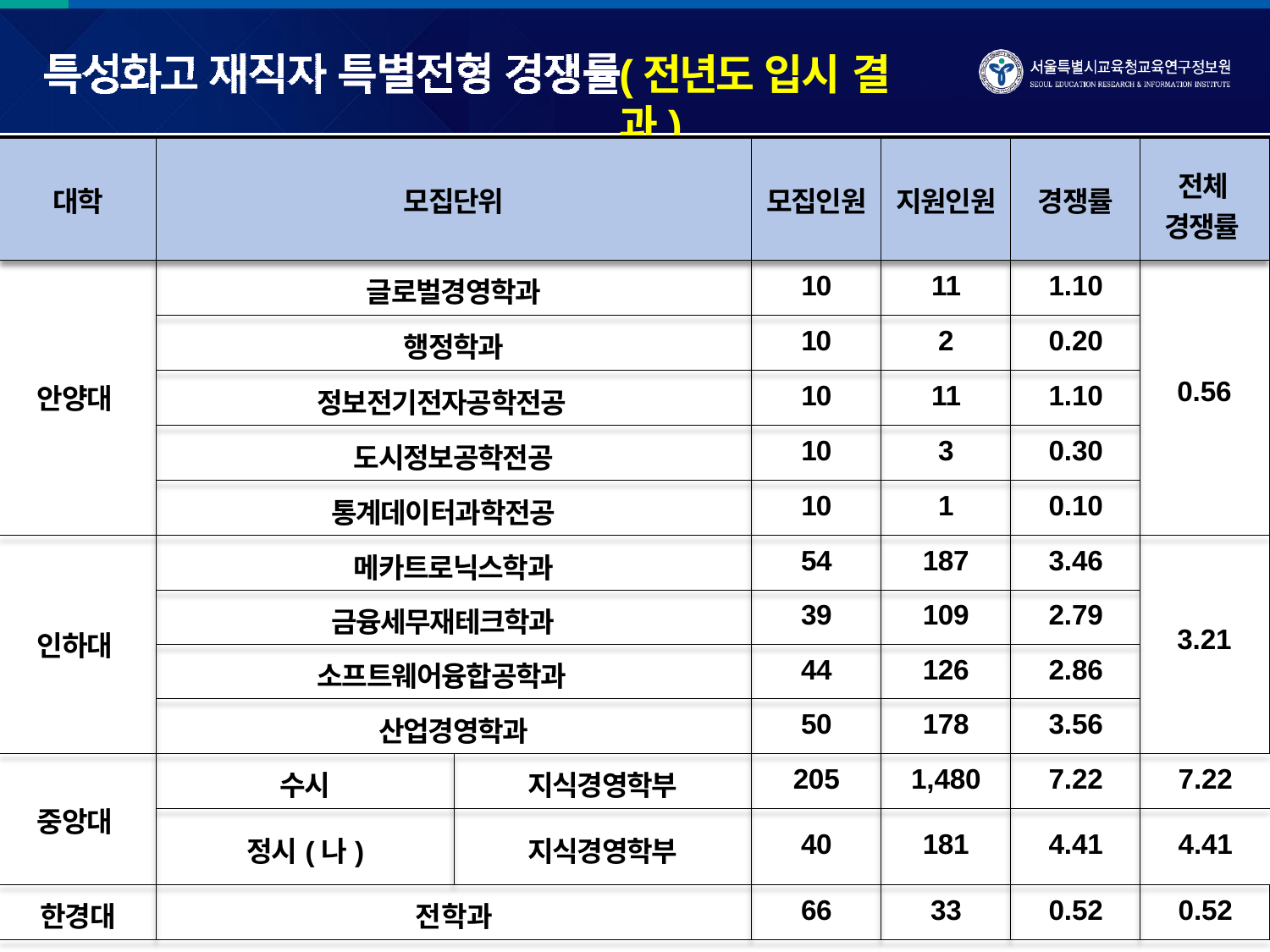

# (전년도 입시 결과)

| 대학 | 모집단위 |  | 모집인원 | 지원인원 | 경쟁률 | 전체 경쟁률 |
| --- | --- | --- | --- | --- | --- | --- |
| 안양대 | 글로벌경영학과 |  | 10 | 11 | 1.10 | 0.56 |
|  | 행정학과 |  | 10 | 2 | 0.20 |  |
|  | 정보전기전자공학전공 |  | 10 | 11 | 1.10 |  |
|  | 도시정보공학전공 |  | 10 | 3 | 0.30 |  |
|  | 통계데이터과학전공 |  | 10 | 1 | 0.10 |  |
| 인하대 | 메카트로닉스학과 |  | 54 | 187 | 3.46 | 3.21 |
|  | 금융세무재테크학과 |  | 39 | 109 | 2.79 |  |
|  | 소프트웨어융합공학과 |  | 44 | 126 | 2.86 |  |
|  | 산업경영학과 |  | 50 | 178 | 3.56 |  |
| 중앙대 | 수시 | 지식경영학부 | 205 | 1,480 | 7.22 | 7.22 |
|  | 정시(나) | 지식경영학부 | 40 | 181 | 4.41 | 4.41 |
| 한경대 | 전학과 |  | 66 | 33 | 0.52 | 0.52 |